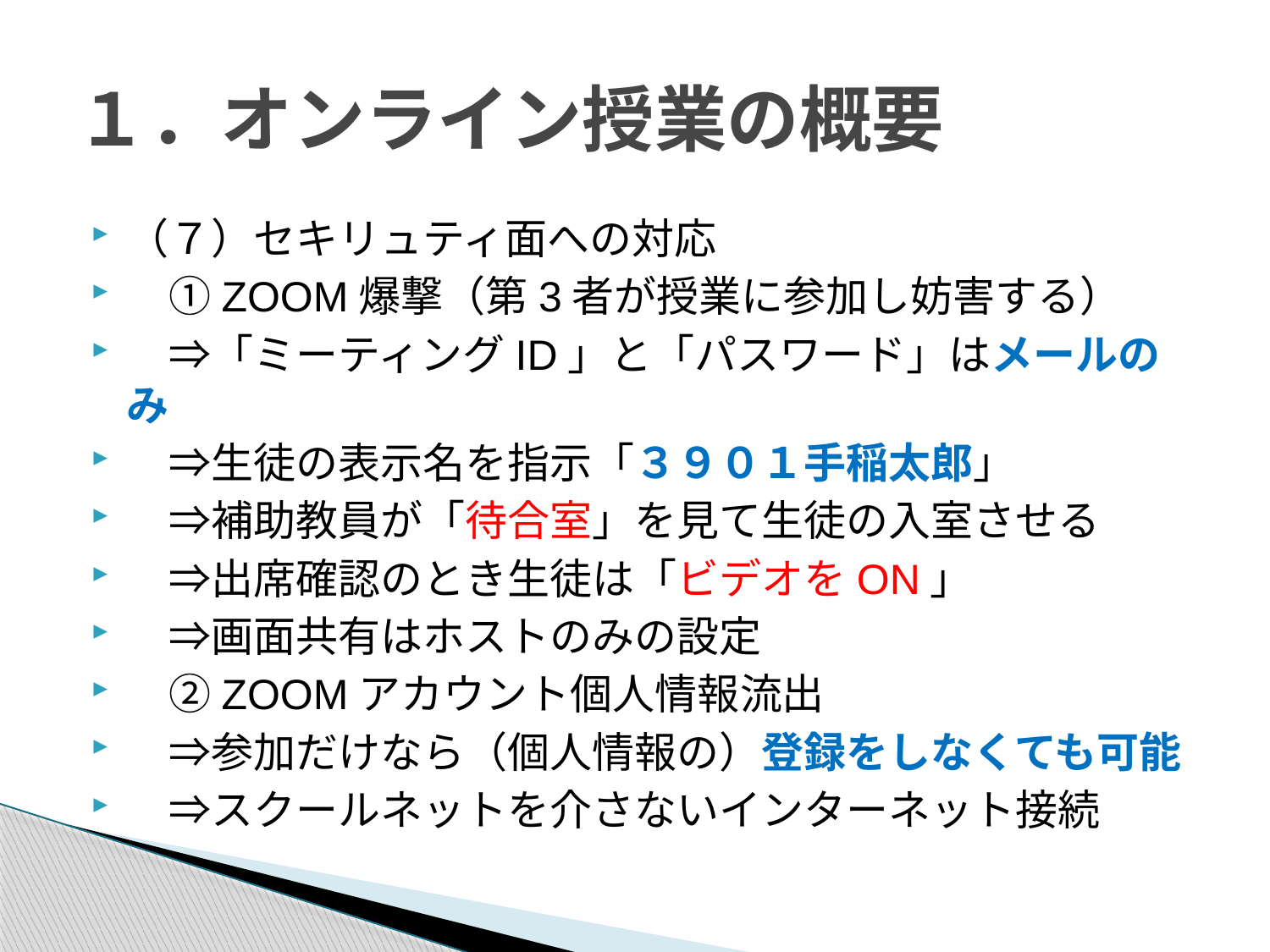

# １．オンライン授業の概要
（７）セキリュティ面への対応
　①ZOOM爆撃（第3者が授業に参加し妨害する）
　⇒「ミーティングID」と「パスワード」はメールのみ
　⇒生徒の表示名を指示「３９０１手稲太郎」
　⇒補助教員が「待合室」を見て生徒の入室させる
　⇒出席確認のとき生徒は「ビデオをON」
　⇒画面共有はホストのみの設定
　②ZOOMアカウント個人情報流出
　⇒参加だけなら（個人情報の）登録をしなくても可能
　⇒スクールネットを介さないインターネット接続